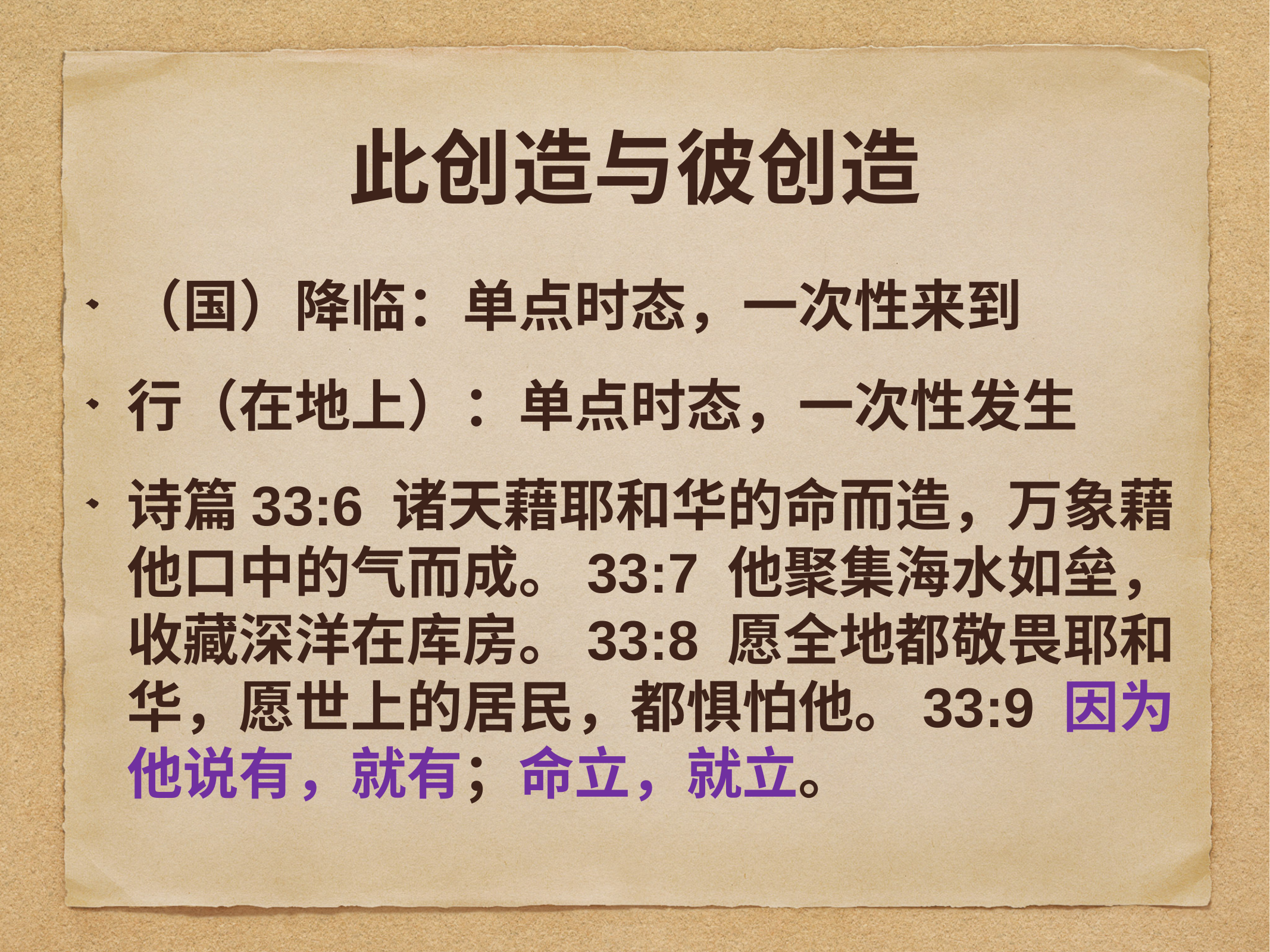

# 此创造与彼创造
（国）降临：单点时态，一次性来到
行（在地上）：单点时态，一次性发生
诗篇33:6 诸天藉耶和华的命而造，万象藉他口中的气而成。33:7 他聚集海水如垒，收藏深洋在库房。33:8 愿全地都敬畏耶和华，愿世上的居民，都惧怕他。33:9 因为他说有，就有；命立，就立。